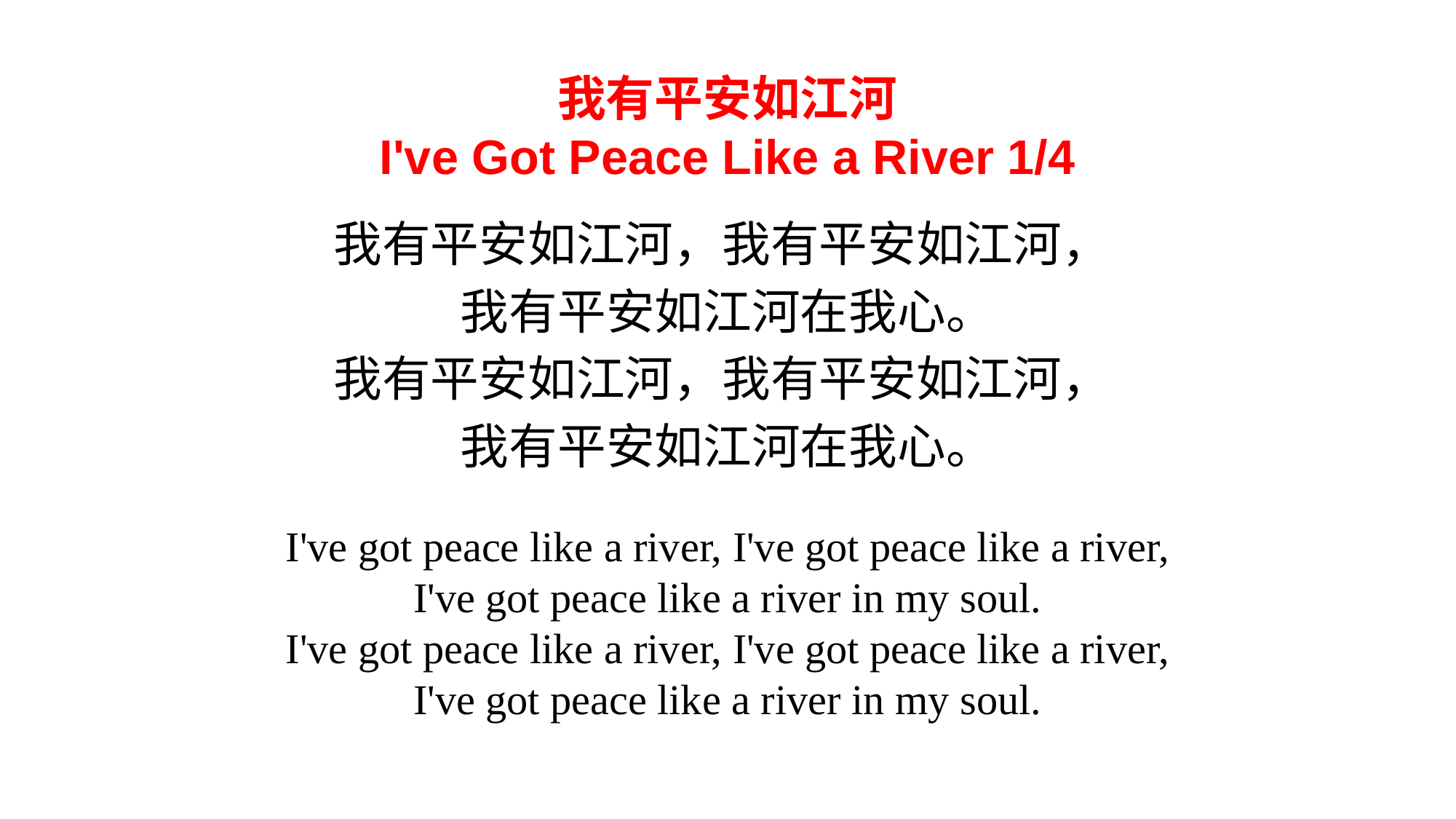

我有平安如江河
I've Got Peace Like a River 1/4
我有平安如江河，我有平安如江河，
我有平安如江河在我心。
我有平安如江河，我有平安如江河，
我有平安如江河在我心。

I've got peace like a river, I've got peace like a river,
I've got peace like a river in my soul.
I've got peace like a river, I've got peace like a river,
I've got peace like a river in my soul.